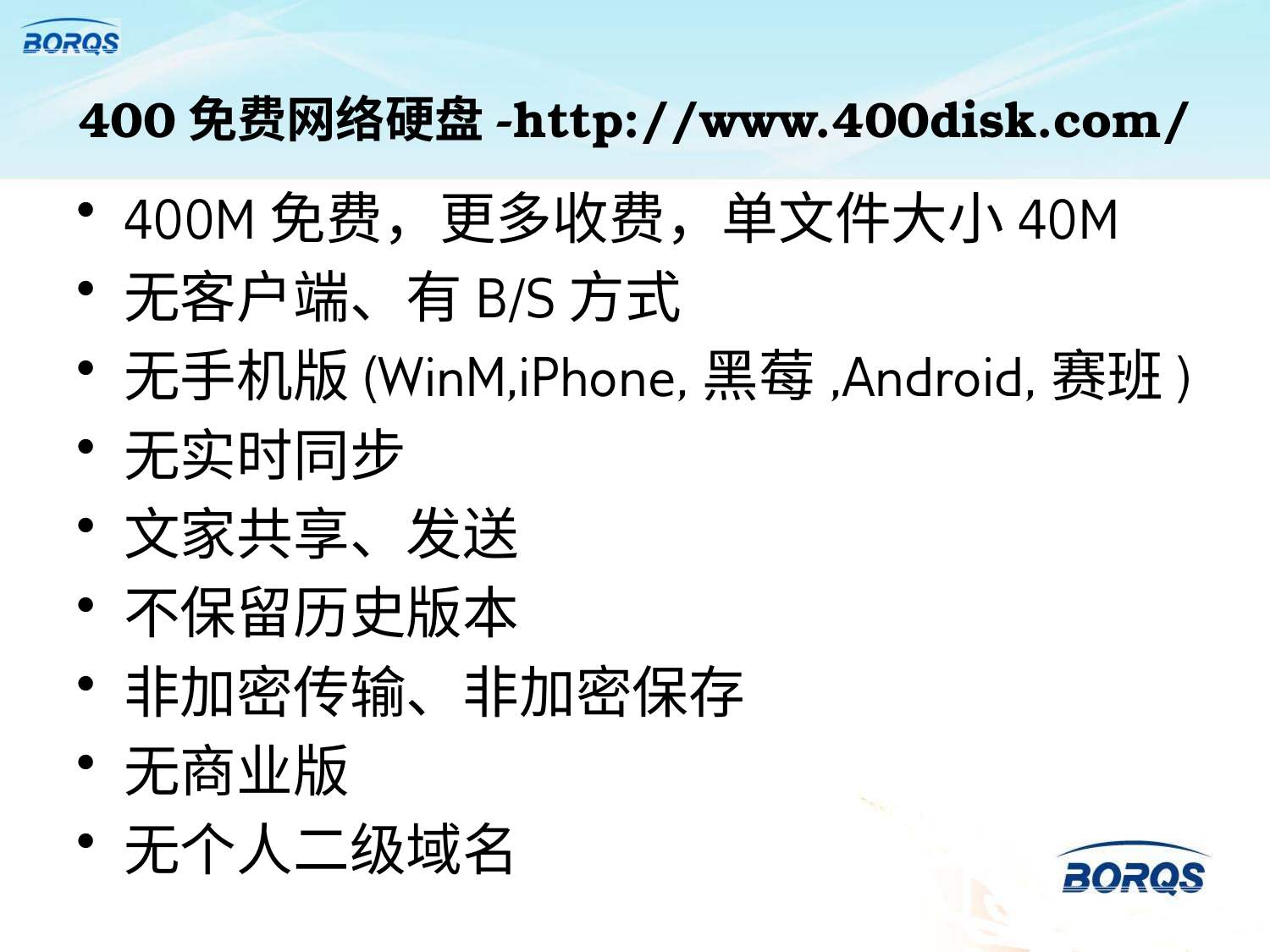

# 400免费网络硬盘-http://www.400disk.com/
400M免费，更多收费，单文件大小40M
无客户端、有B/S方式
无手机版(WinM,iPhone,黑莓,Android,赛班)
无实时同步
文家共享、发送
不保留历史版本
非加密传输、非加密保存
无商业版
无个人二级域名